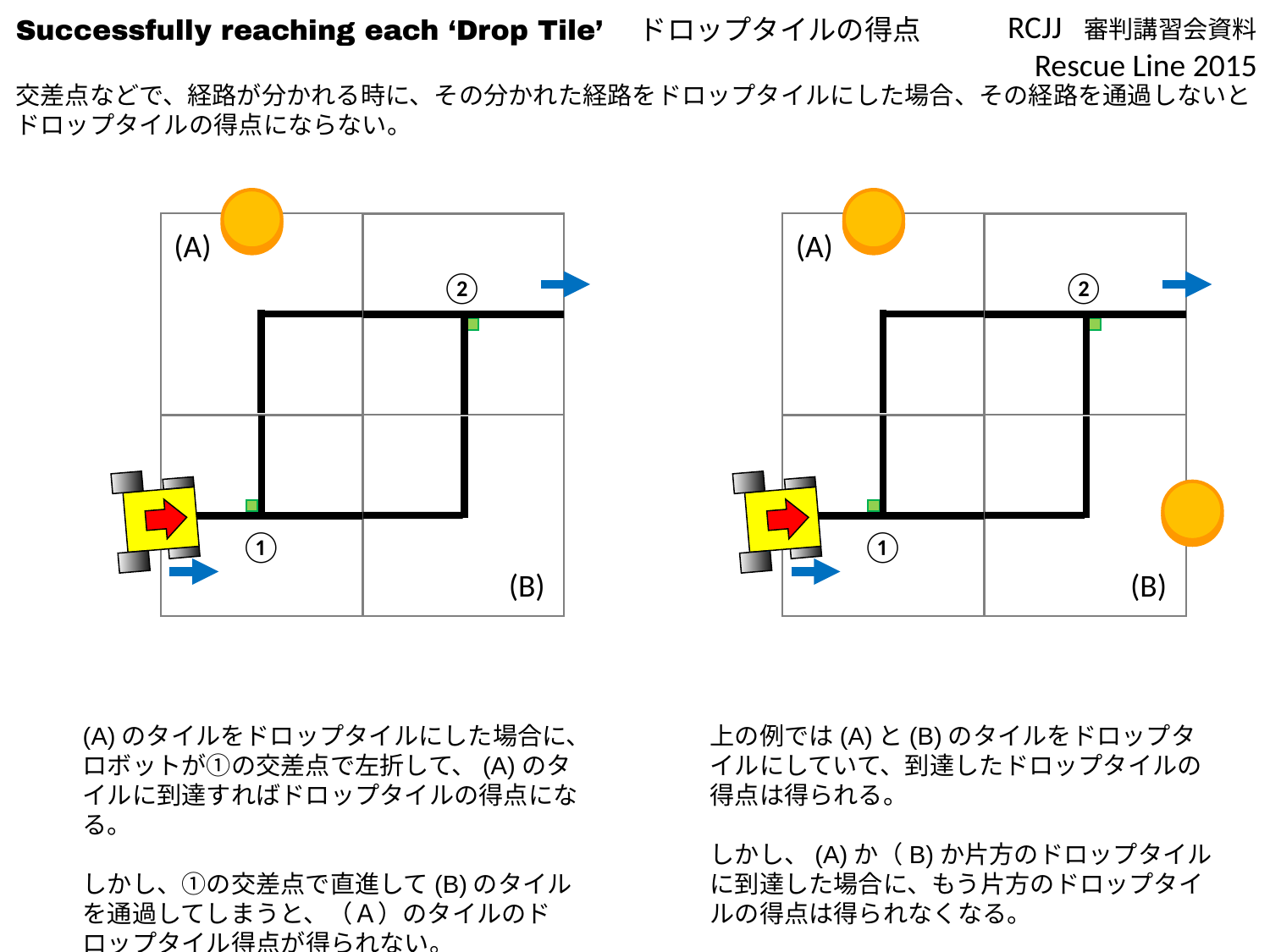

Successfully reaching each ‘Drop Tile’　ドロップタイルの得点

交差点などで、経路が分かれる時に、その分かれた経路をドロップタイルにした場合、その経路を通過しないとドロップタイルの得点にならない。

②

②

(A)
(A)

①
①
(B)
(B)
(A)のタイルをドロップタイルにした場合に、ロボットが①の交差点で左折して、(A)のタイルに到達すればドロップタイルの得点になる。

しかし、①の交差点で直進して(B)のタイルを通過してしまうと、（Ａ）のタイルのドロップタイル得点が得られない。
上の例では(A)と(B)のタイルをドロップタイルにしていて、到達したドロップタイルの得点は得られる。

しかし、(A)か（B)か片方のドロップタイルに到達した場合に、もう片方のドロップタイルの得点は得られなくなる。